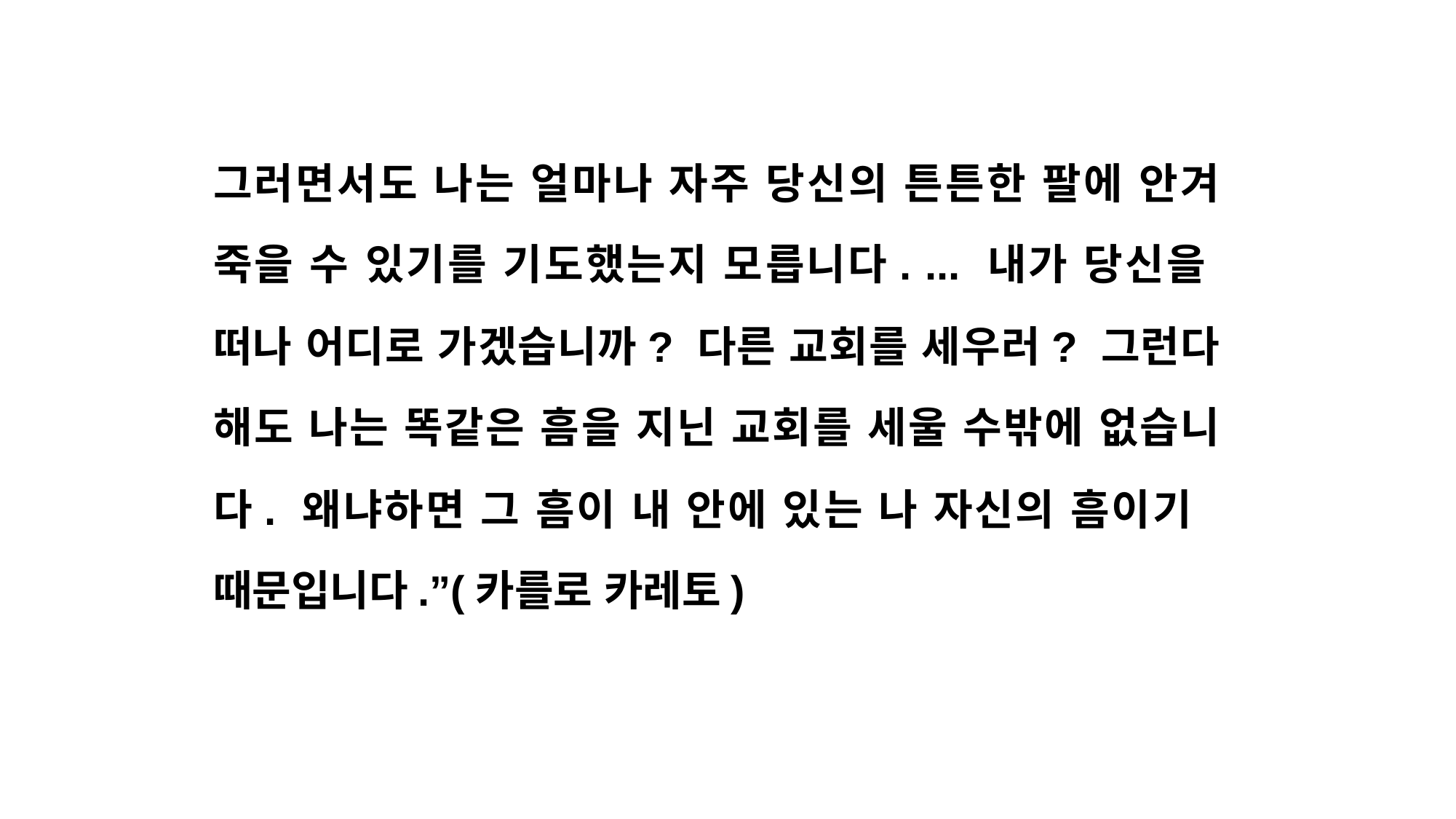

그러면서도 나는 얼마나 자주 당신의 튼튼한 팔에 안겨 죽을 수 있기를 기도했는지 모릅니다. ... 내가 당신을  떠나 어디로 가겠습니까? 다른 교회를 세우러? 그런다 해도 나는 똑같은 흠을 지닌 교회를 세울 수밖에 없습니다. 왜냐하면 그 흠이 내 안에 있는 나 자신의 흠이기   때문입니다.”(카를로 카레토)